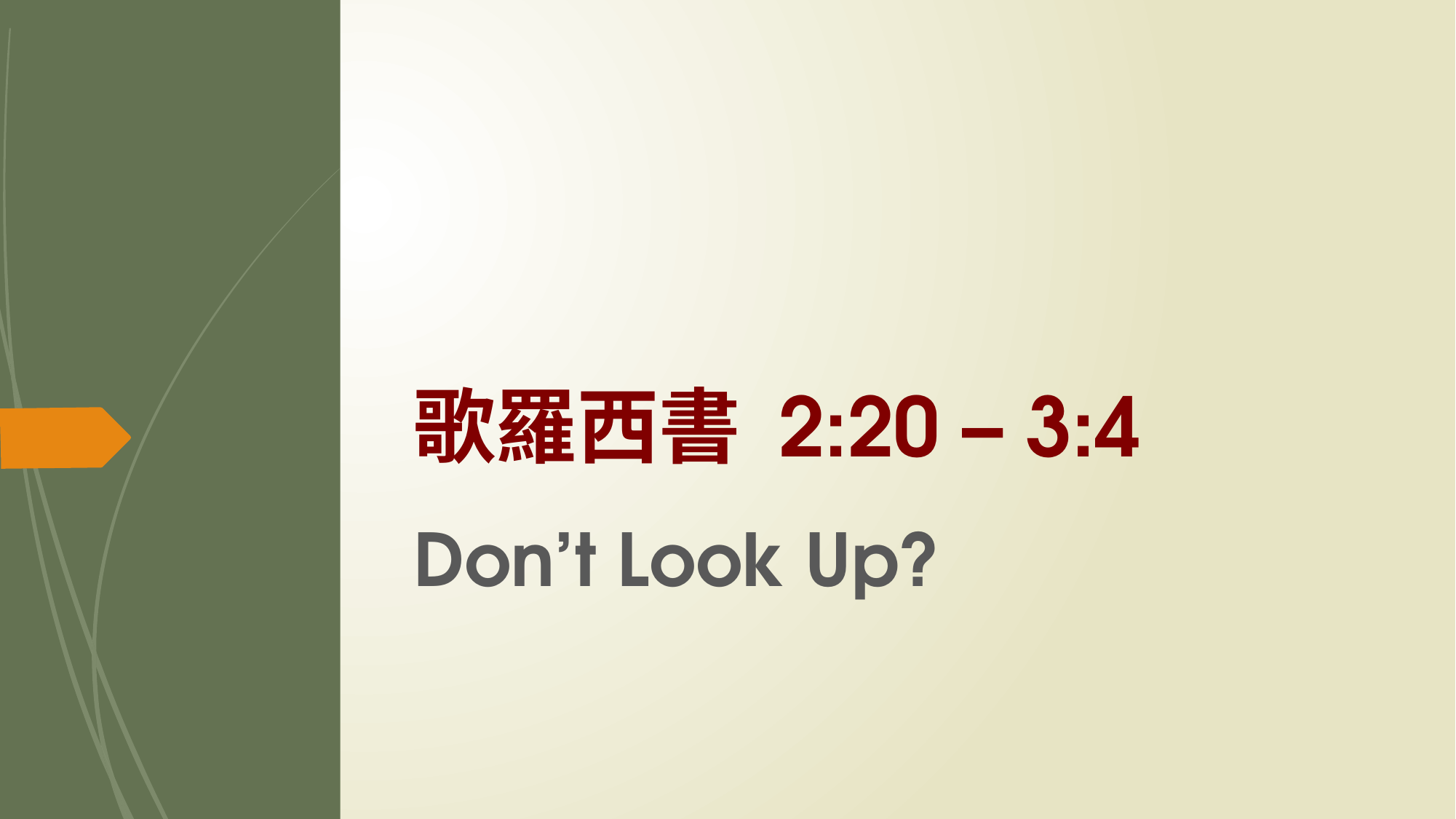

# 歌羅西書 2:20 – 3:4

Don’t Look Up?